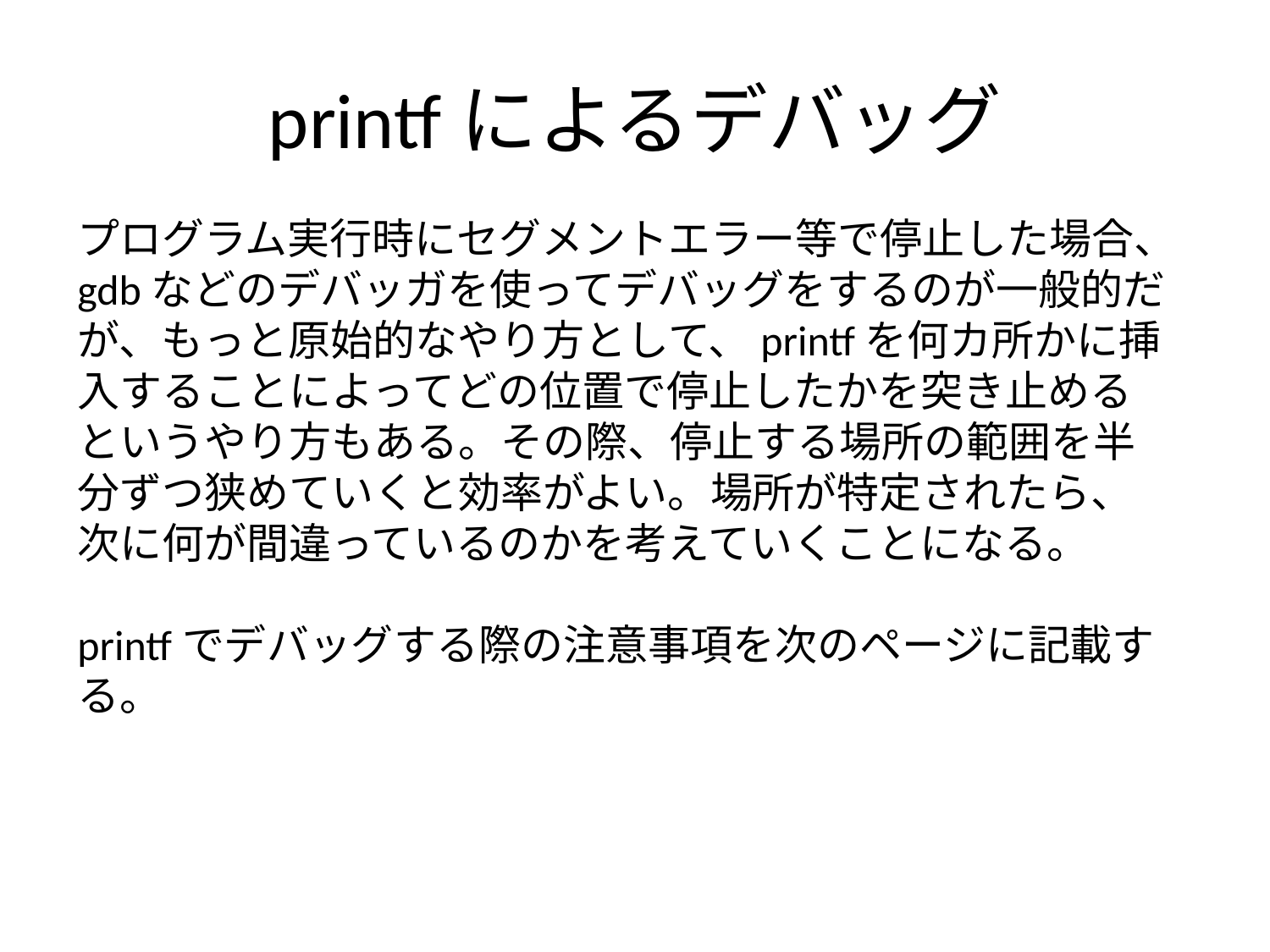

# printfによるデバッグ
プログラム実行時にセグメントエラー等で停止した場合、gdbなどのデバッガを使ってデバッグをするのが一般的だが、もっと原始的なやり方として、printfを何カ所かに挿入することによってどの位置で停止したかを突き止めるというやり方もある。その際、停止する場所の範囲を半分ずつ狭めていくと効率がよい。場所が特定されたら、次に何が間違っているのかを考えていくことになる。

printfでデバッグする際の注意事項を次のページに記載する。